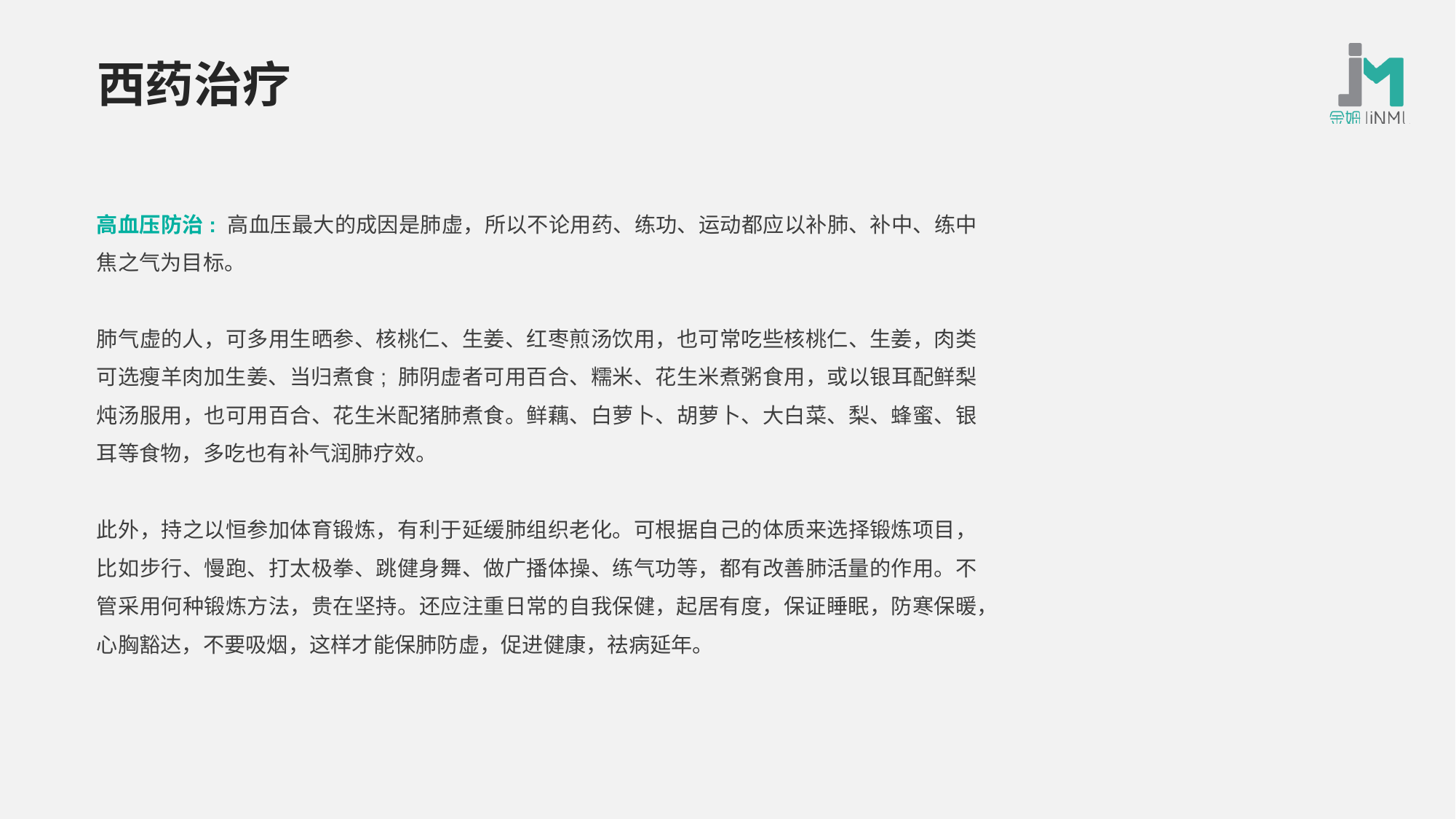

# 西药治疗
高血压防治: 高血压最大的成因是肺虚，所以不论用药、练功、运动都应以补肺、补中、练中焦之气为目标。

肺气虚的人，可多用生晒参、核桃仁、生姜、红枣煎汤饮用，也可常吃些核桃仁、生姜，肉类可选瘦羊肉加生姜、当归煮食; 肺阴虚者可用百合、糯米、花生米煮粥食用，或以银耳配鲜梨炖汤服用，也可用百合、花生米配猪肺煮食。鲜藕、白萝卜、胡萝卜、大白菜、梨、蜂蜜、银耳等食物，多吃也有补气润肺疗效。

此外，持之以恒参加体育锻炼，有利于延缓肺组织老化。可根据自己的体质来选择锻炼项目，比如步行、慢跑、打太极拳、跳健身舞、做广播体操、练气功等，都有改善肺活量的作用。不管采用何种锻炼方法，贵在坚持。还应注重日常的自我保健，起居有度，保证睡眠，防寒保暖，心胸豁达，不要吸烟，这样才能保肺防虚，促进健康，祛病延年。